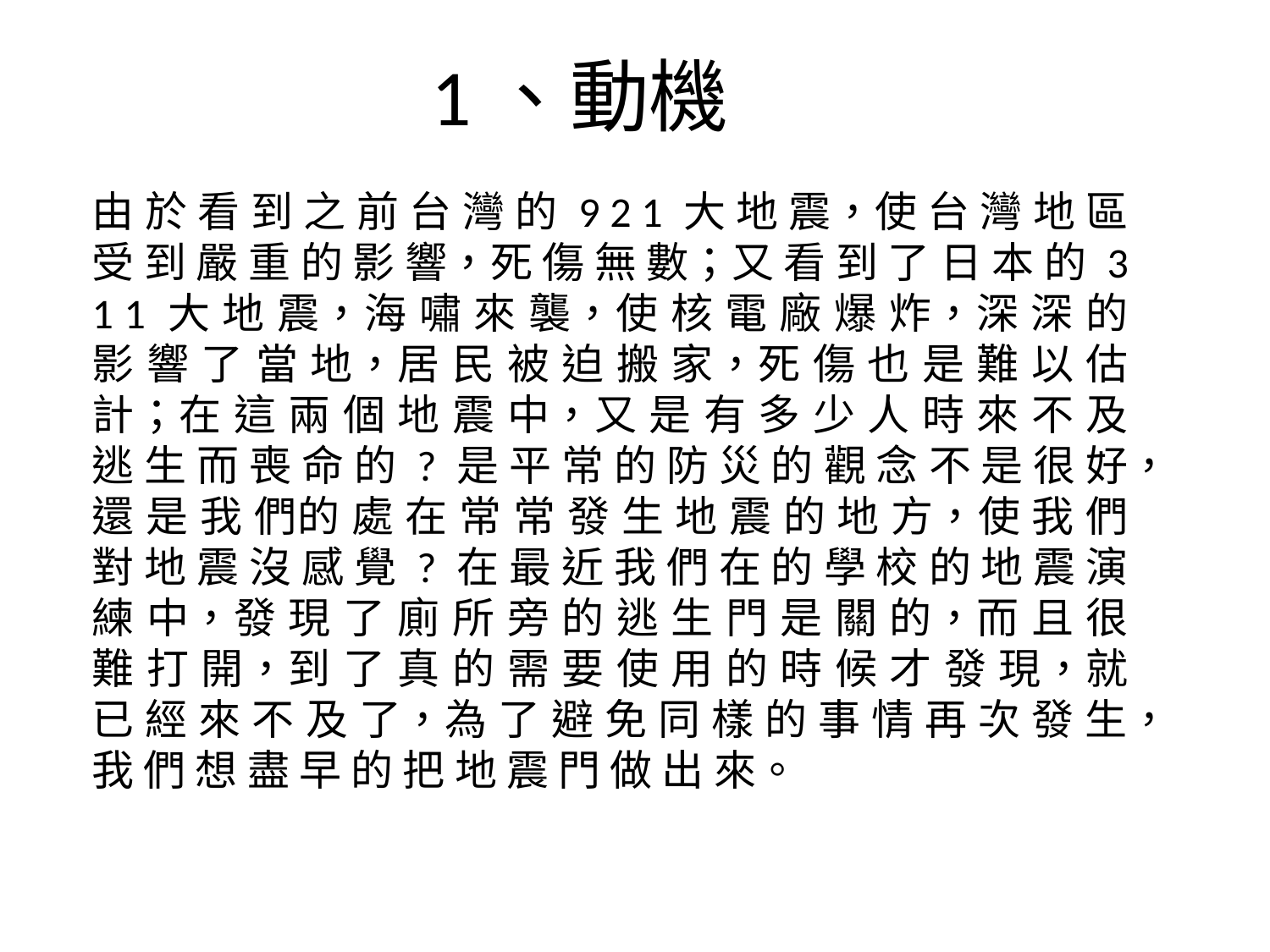

1、動機
由 於 看 到 之 前 台 灣 的 9 2 1 大 地 震，使 台 灣 地 區 受 到 嚴 重 的 影 響，死 傷 無 數；又 看 到 了 日 本 的 3 1 1 大 地 震，海 嘯 來 襲，使 核 電 廠 爆 炸，深 深 的 影 響 了 當 地，居 民 被 迫 搬 家，死 傷 也 是 難 以 估 計；在 這 兩 個 地 震 中，又 是 有 多 少 人 時 來 不 及 逃 生 而 喪 命 的 ? 是 平 常 的 防 災 的 觀 念 不 是 很 好，還 是 我 們的 處 在 常 常 發 生 地 震 的 地 方，使 我 們 對 地 震 沒 感 覺 ? 在 最 近 我 們 在 的 學 校 的 地 震 演 練 中，發 現 了 廁 所 旁 的 逃 生 門 是 關 的，而 且 很 難 打 開，到 了 真 的 需 要 使 用 的 時 候 才 發 現，就 已 經 來 不 及 了，為 了 避 免 同 樣 的 事 情 再 次 發 生，我 們 想 盡 早 的 把 地 震 門 做 出 來。